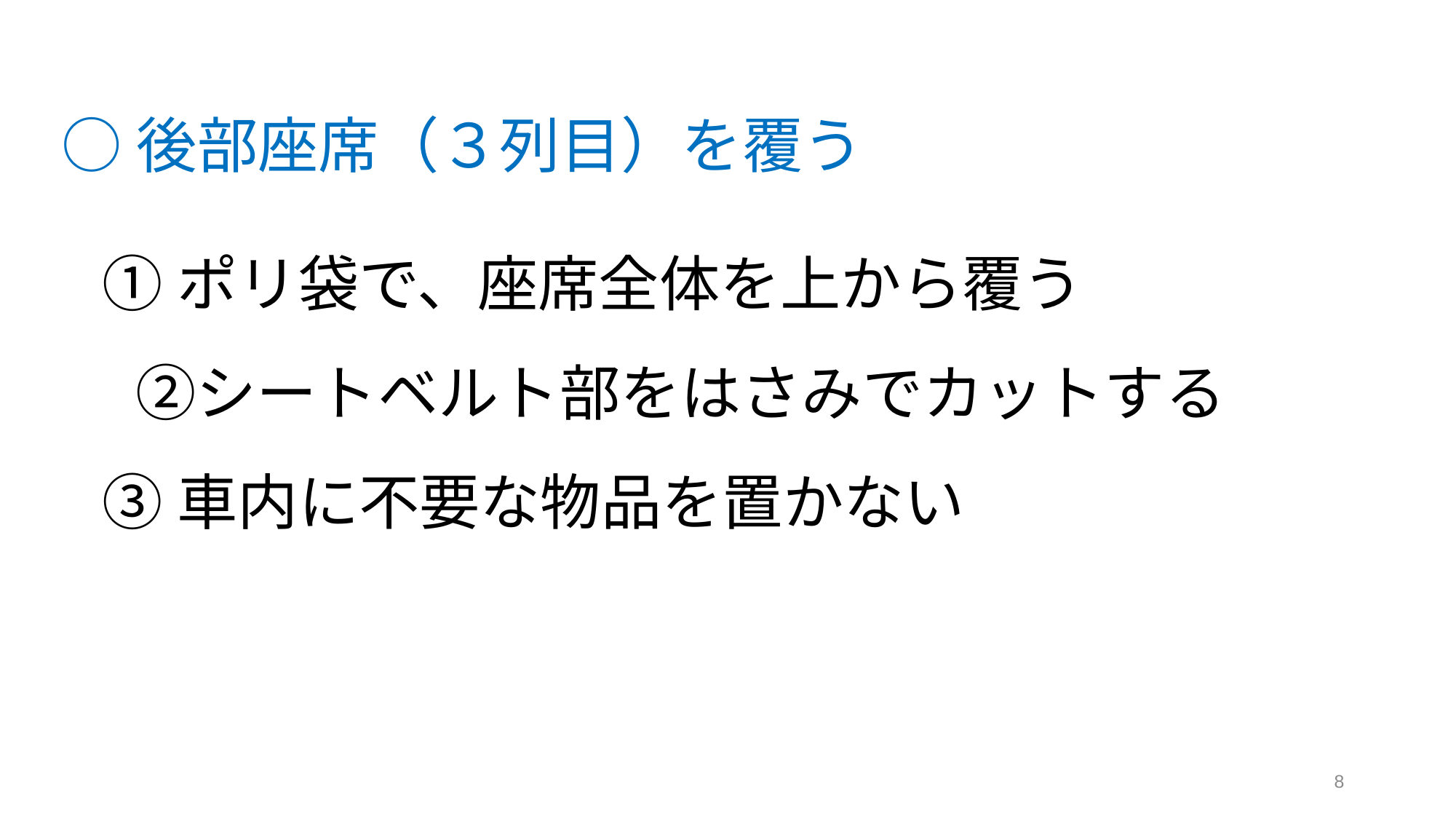

○後部座席（３列目）を覆う

   ①ポリ袋で、座席全体を上から覆う

　 ②シートベルト部をはさみでカットする

   ③車内に不要な物品を置かない
8